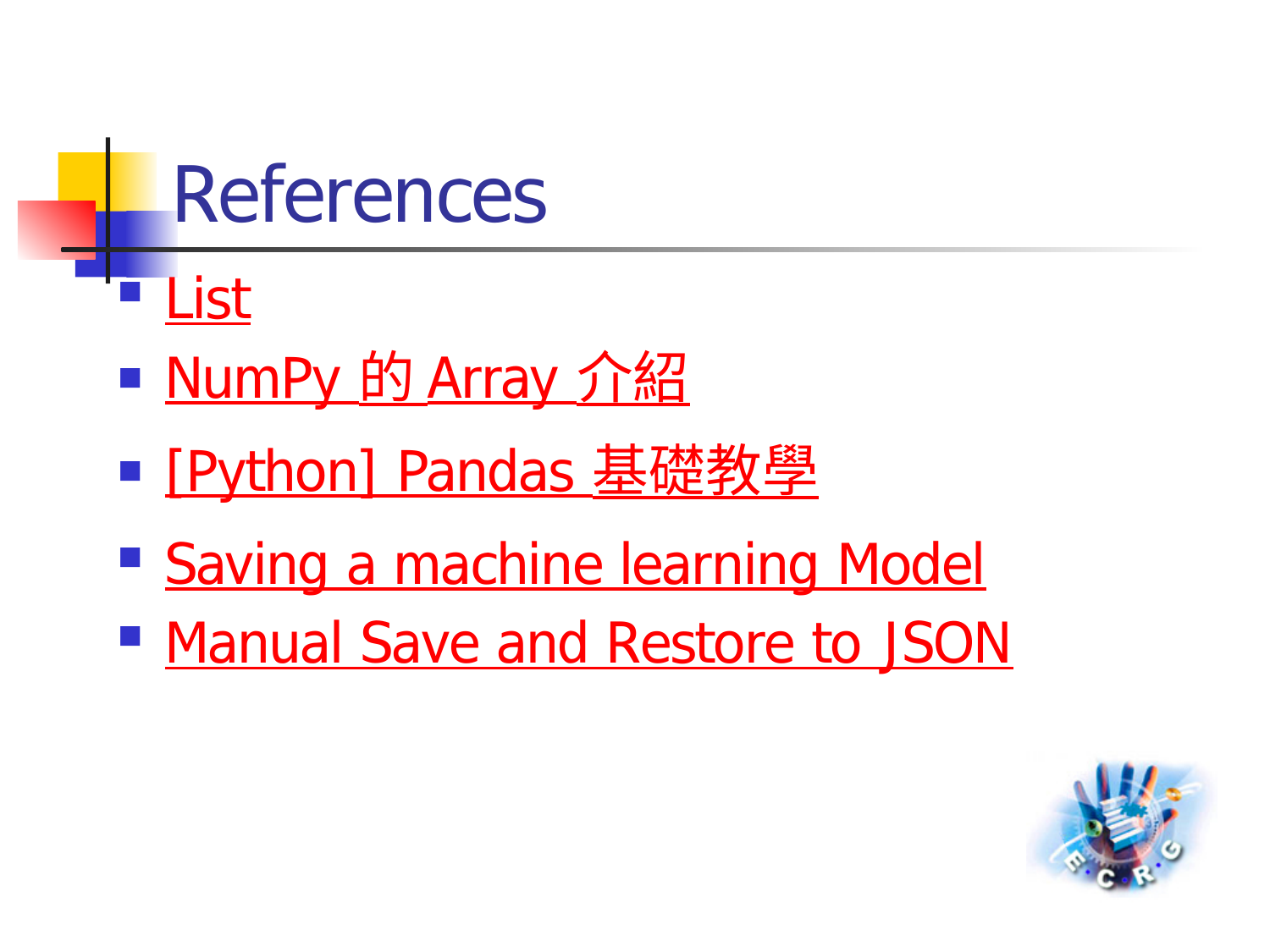

# References
List
NumPy 的 Array 介紹
[Python] Pandas 基礎教學
Saving a machine learning Model
Manual Save and Restore to JSON